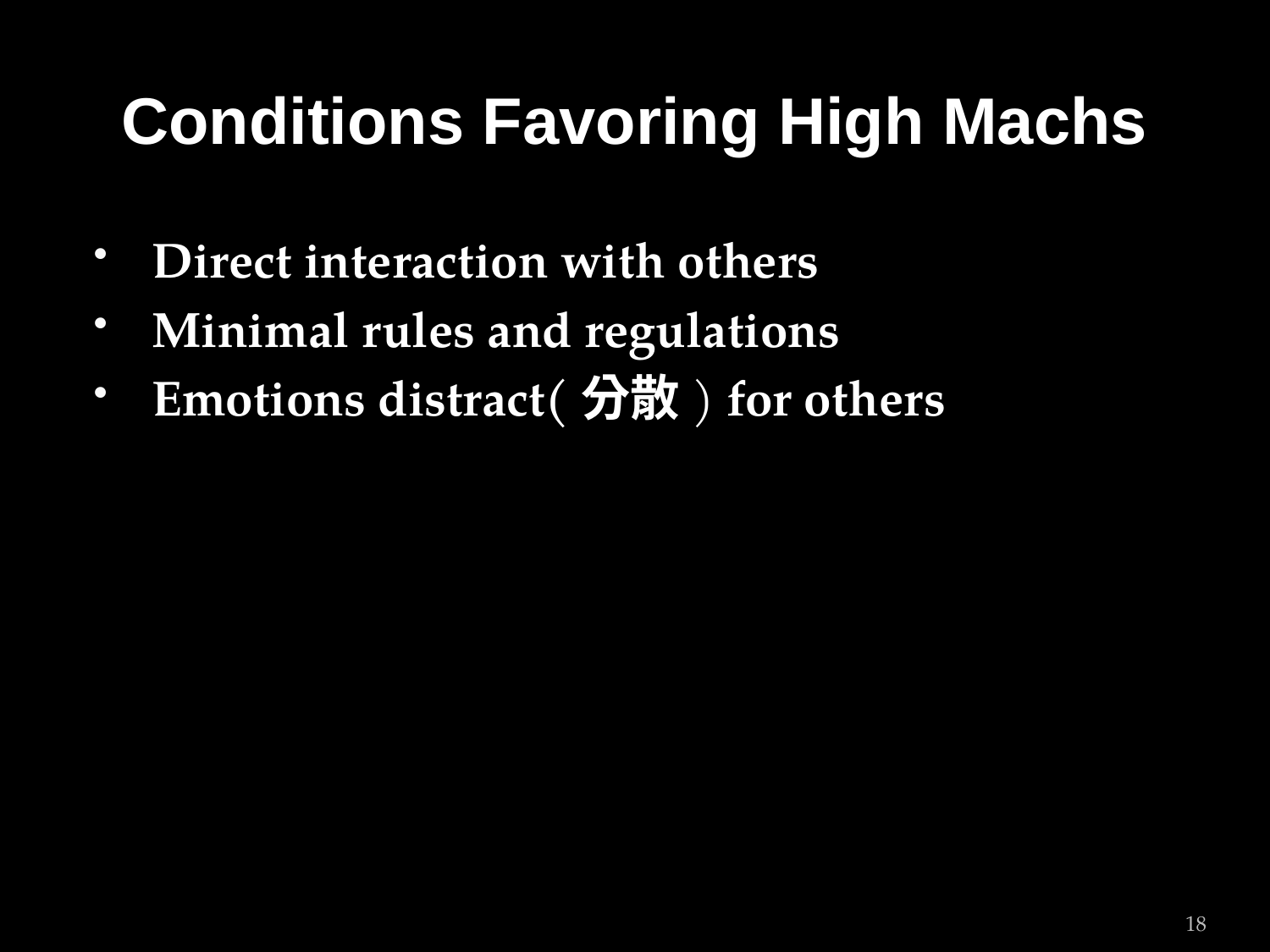

# Conditions Favoring High Machs
Direct interaction with others
Minimal rules and regulations
Emotions distract(分散) for others

18